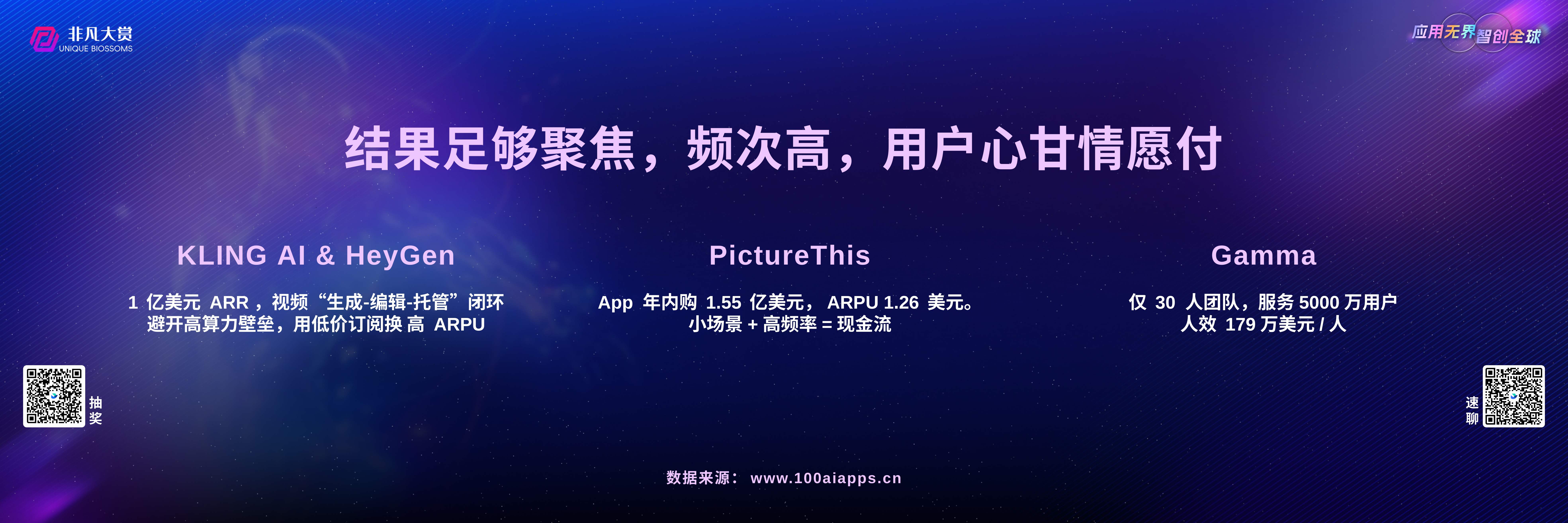

结果足够聚焦，频次高，用户心甘情愿付
KLING AI & HeyGen
PictureThis
Gamma
1 亿美元 ARR，视频“生成‑编辑‑托管”闭环
避开高算力壁垒，用低价订阅换 高 ARPU
App 年内购 1.55 亿美元，ARPU 1.26 美元。
小场景+高频率=现金流
仅 30 人团队，服务5000万用户
人效 179万美元/人
数据来源：www.100aiapps.cn